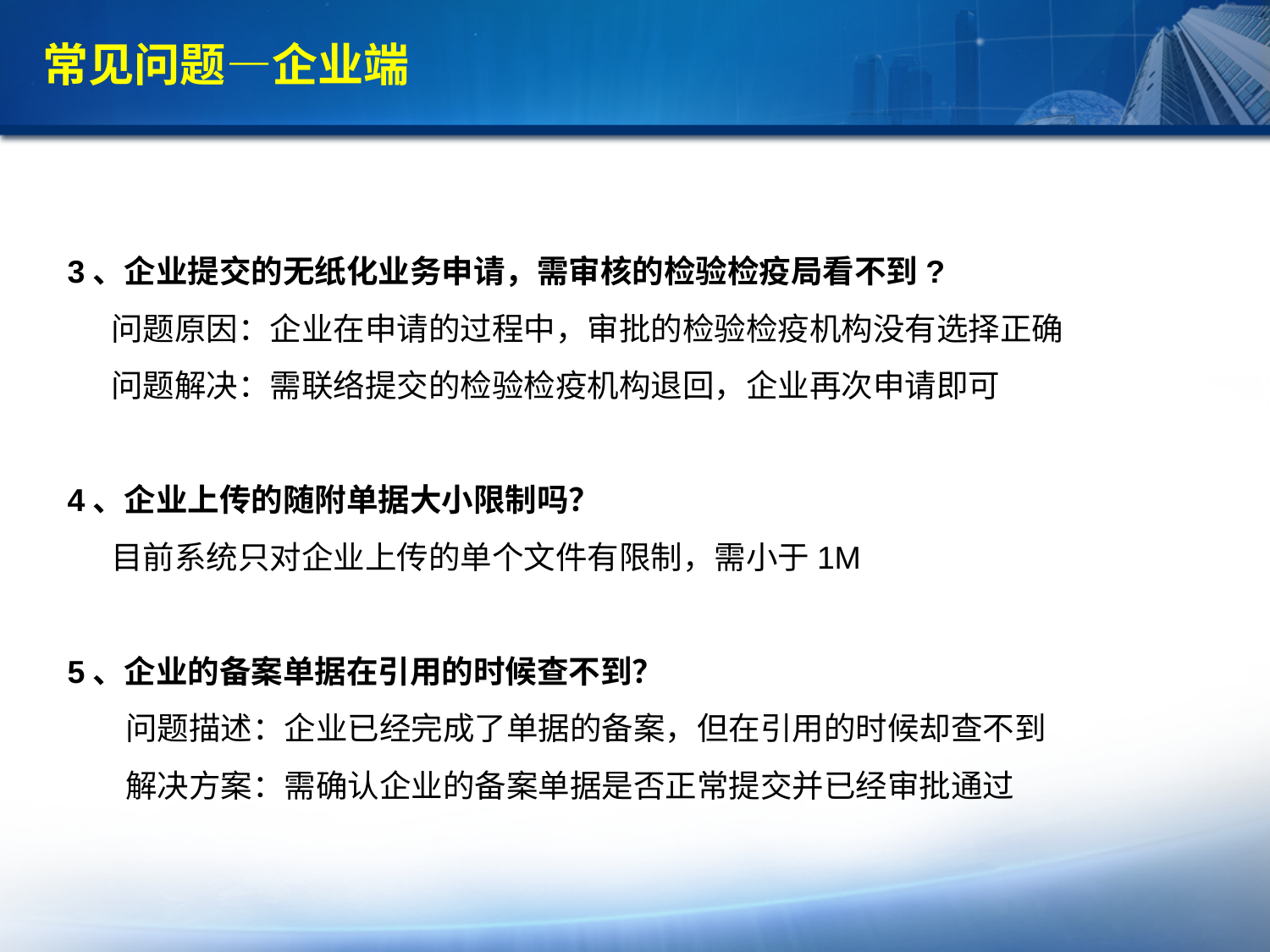

常见问题—企业端
3、企业提交的无纸化业务申请，需审核的检验检疫局看不到?
     问题原因：企业在申请的过程中，审批的检验检疫机构没有选择正确
     问题解决：需联络提交的检验检疫机构退回，企业再次申请即可

4、企业上传的随附单据大小限制吗？
     目前系统只对企业上传的单个文件有限制，需小于1M

5、企业的备案单据在引用的时候查不到？
       问题描述：企业已经完成了单据的备案，但在引用的时候却查不到
       解决方案：需确认企业的备案单据是否正常提交并已经审批通过